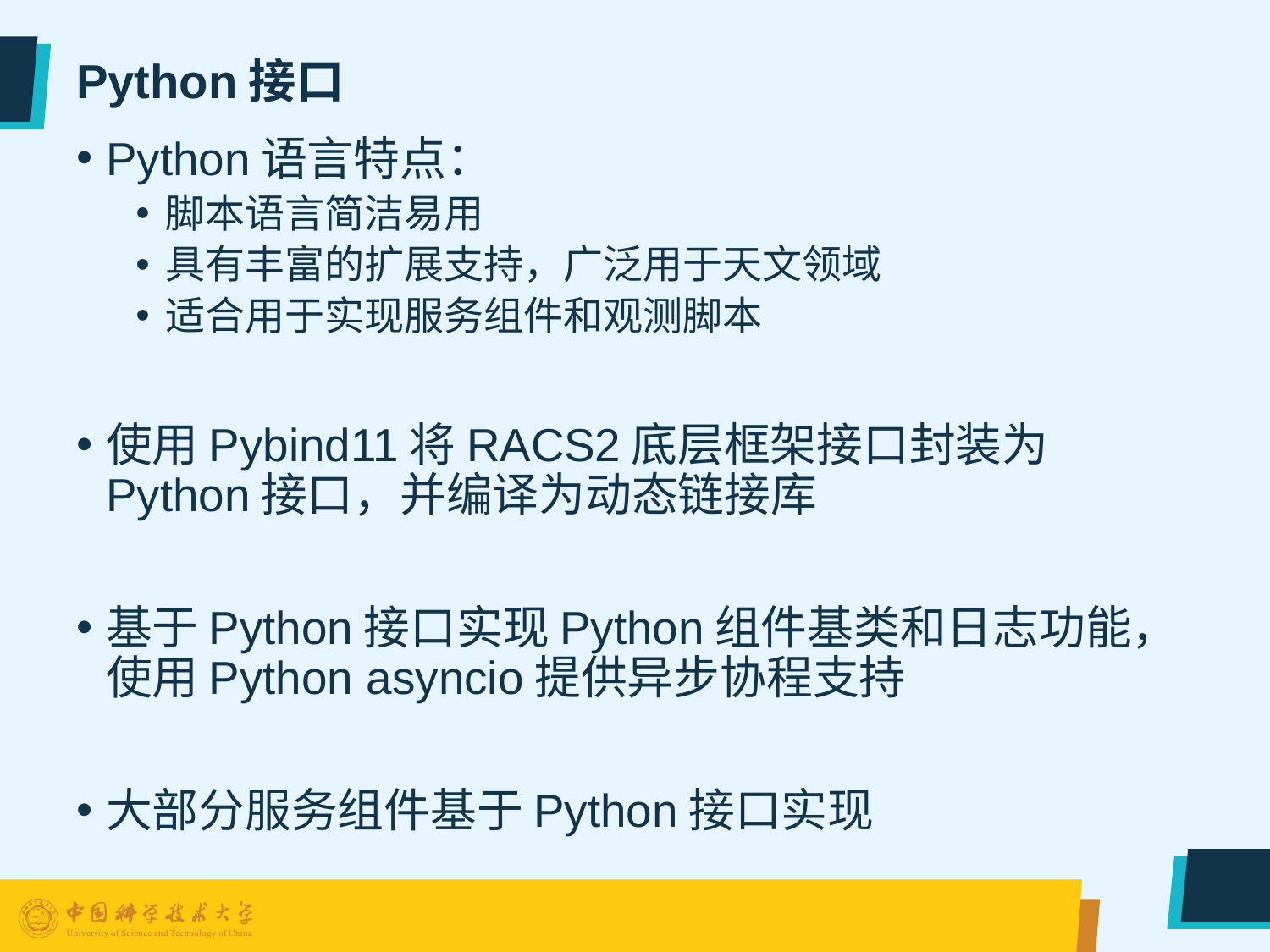

# Python接口
Python语言特点：
脚本语言简洁易用
具有丰富的扩展支持，广泛用于天文领域
适合用于实现服务组件和观测脚本

使用Pybind11将RACS2底层框架接口封装为Python接口，并编译为动态链接库

基于Python接口实现Python组件基类和日志功能，使用Python asyncio提供异步协程支持

大部分服务组件基于Python接口实现
11